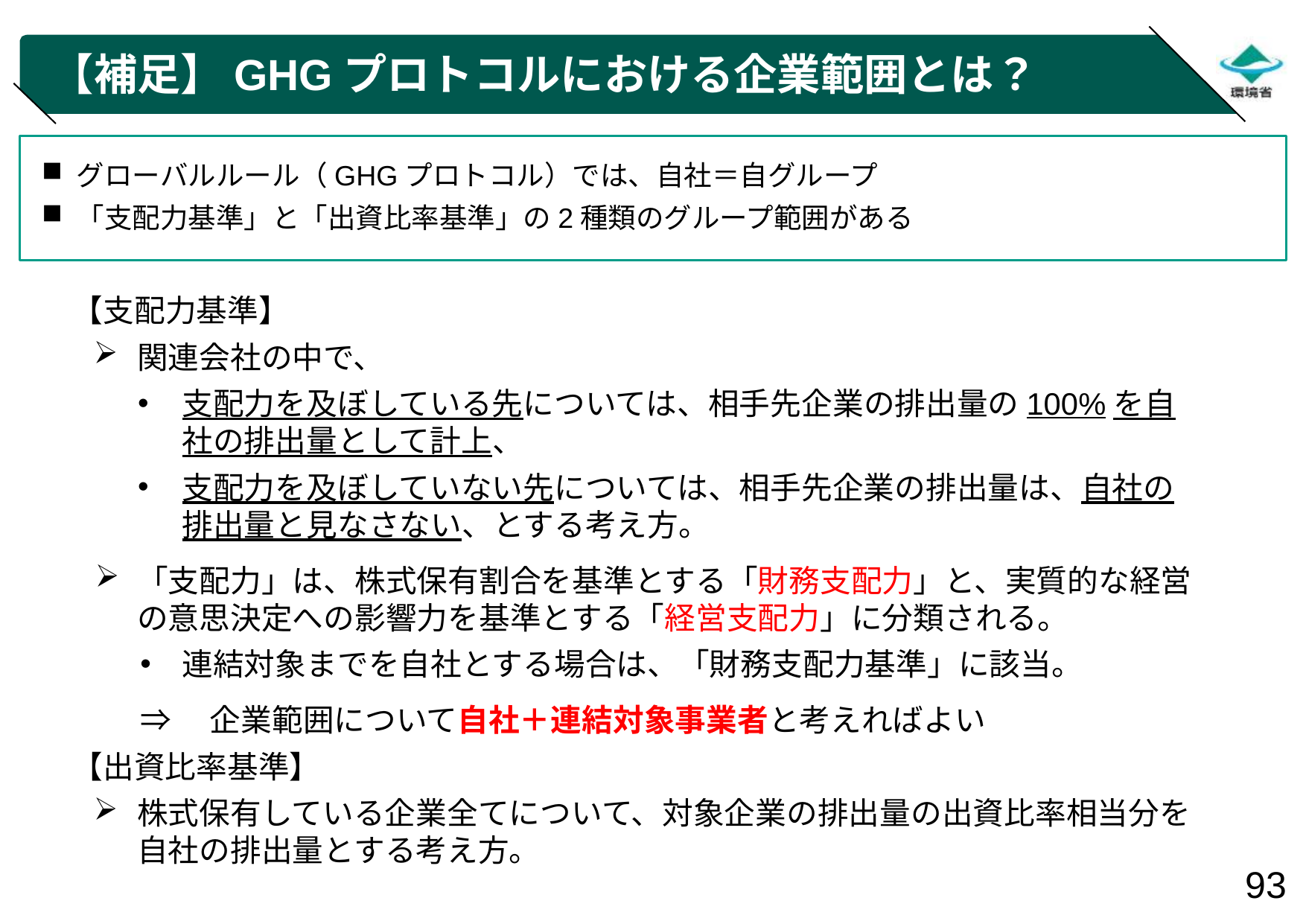

# 【補足】GHGプロトコルにおける企業範囲とは？
グローバルルール（GHGプロトコル）では、自社＝自グループ
「支配力基準」と「出資比率基準」の2種類のグループ範囲がある
【支配力基準】
関連会社の中で、
支配力を及ぼしている先については、相手先企業の排出量の100%を自社の排出量として計上、
支配力を及ぼしていない先については、相手先企業の排出量は、自社の排出量と見なさない、とする考え方。
「支配力」は、株式保有割合を基準とする「財務支配力」と、実質的な経営の意思決定への影響力を基準とする「経営支配力」に分類される。
連結対象までを自社とする場合は、「財務支配力基準」に該当。
⇒　企業範囲について自社＋連結対象事業者と考えればよい
【出資比率基準】
株式保有している企業全てについて、対象企業の排出量の出資比率相当分を自社の排出量とする考え方。